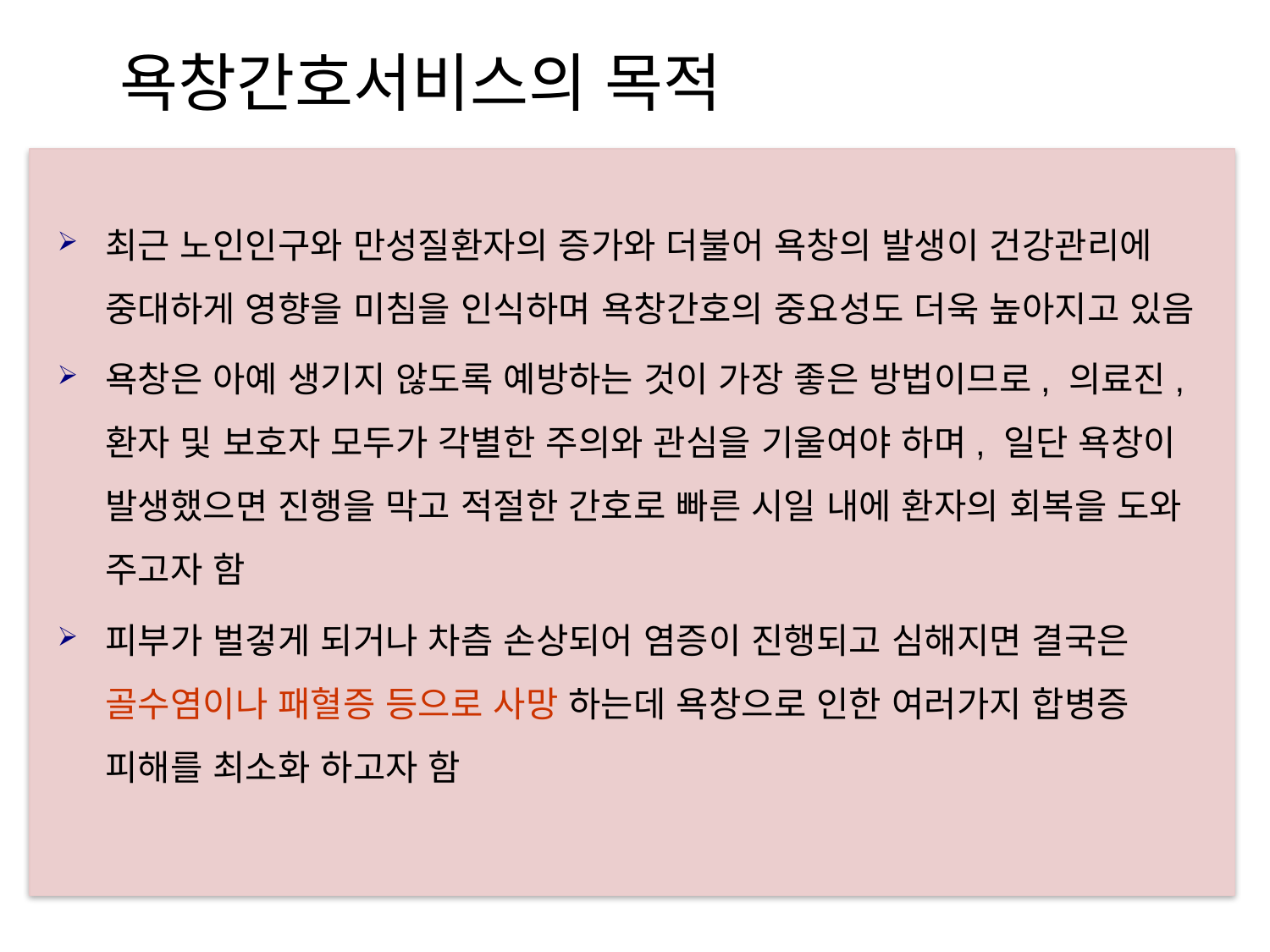

욕창간호서비스의 목적

최근 노인인구와 만성질환자의 증가와 더불어 욕창의 발생이 건강관리에 중대하게 영향을 미침을 인식하며 욕창간호의 중요성도 더욱 높아지고 있음
욕창은 아예 생기지 않도록 예방하는 것이 가장 좋은 방법이므로, 의료진, 환자 및 보호자 모두가 각별한 주의와 관심을 기울여야 하며, 일단 욕창이 발생했으면 진행을 막고 적절한 간호로 빠른 시일 내에 환자의 회복을 도와 주고자 함
피부가 벌겋게 되거나 차츰 손상되어 염증이 진행되고 심해지면 결국은 골수염이나 패혈증 등으로 사망 하는데 욕창으로 인한 여러가지 합병증 피해를 최소화 하고자 함